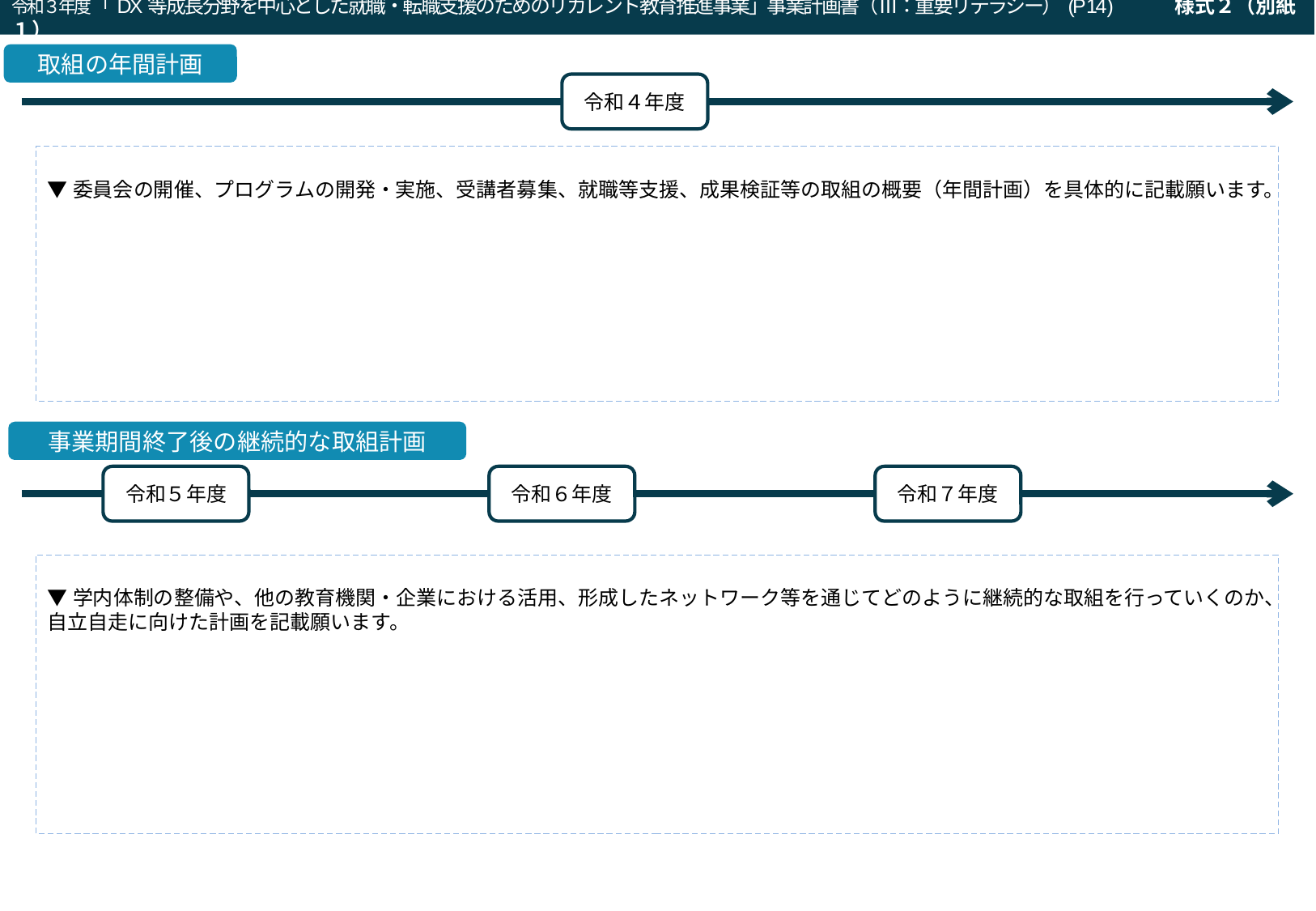

令和３年度「DX等成長分野を中心とした就職・転職支援のためのリカレント教育推進事業」事業計画書（ Ⅲ：重要リテラシー）(P14)　　　様式２（別紙１）
令和２年度「就職・転職支援のための大学リカレント教育推進事業（就職・転職支援のためのリカレント教育プログラムの開発・実施）」事業計画書（a：求職支援）(P14)
取組の年間計画
令和４年度

▼委員会の開催、プログラムの開発・実施、受講者募集、就職等支援、成果検証等の取組の概要（年間計画）を具体的に記載願います。

事業期間終了後の継続的な取組計画
令和５年度
令和６年度
令和７年度

▼学内体制の整備や、他の教育機関・企業における活用、形成したネットワーク等を通じてどのように継続的な取組を行っていくのか、自立自走に向けた計画を記載願います。